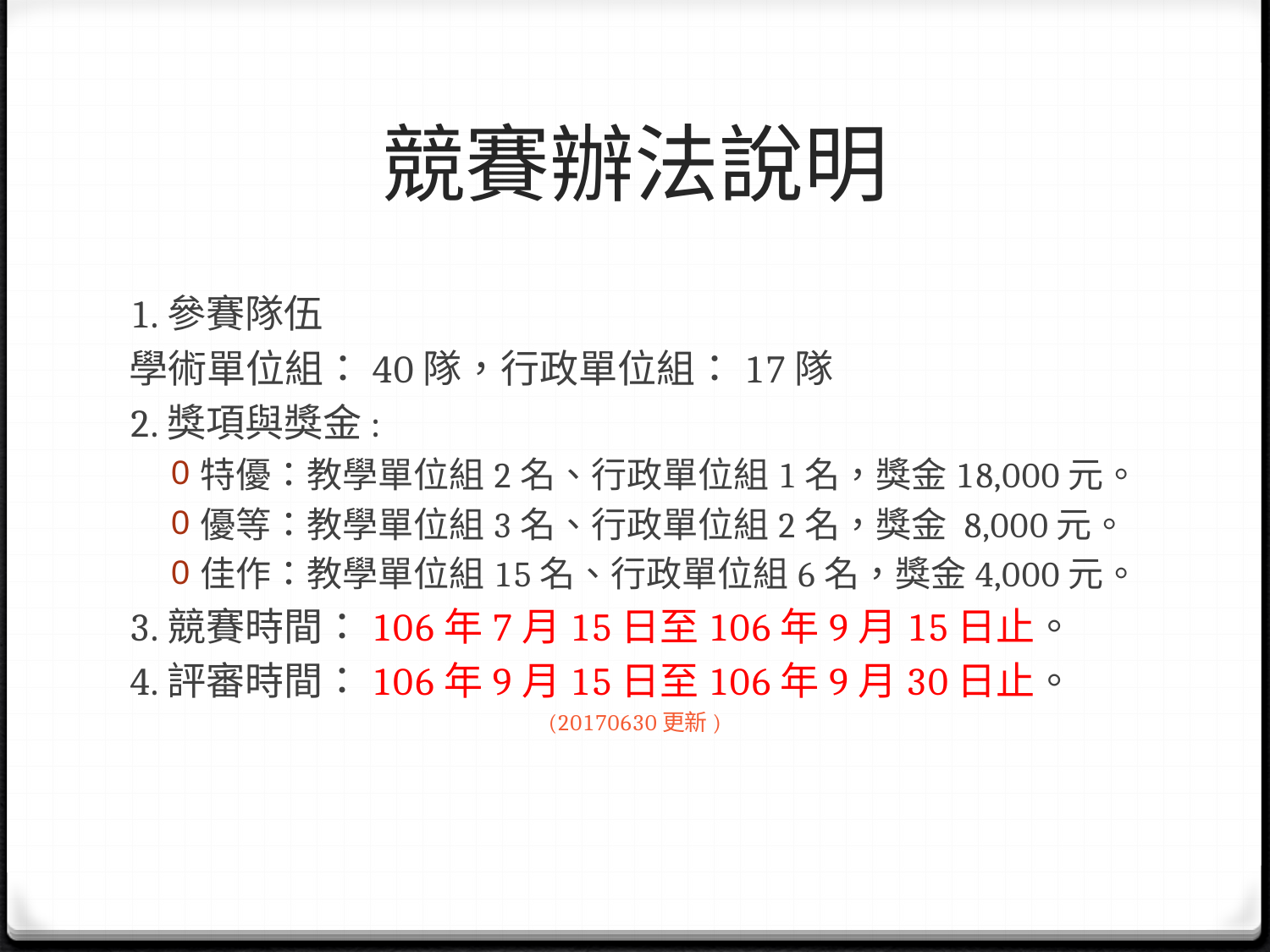

# 競賽辦法說明
1.參賽隊伍
學術單位組：40隊，行政單位組：17隊
2.獎項與獎金:
特優：教學單位組2名、行政單位組1名，獎金18,000元。
優等：教學單位組3名、行政單位組2名，獎金 8,000元。
佳作：教學單位組15名、行政單位組6名，獎金4,000元。
3.競賽時間：106年7月15日至106年9月15日止。
4.評審時間：106年9月15日至106年9月30日止。
(20170630更新)